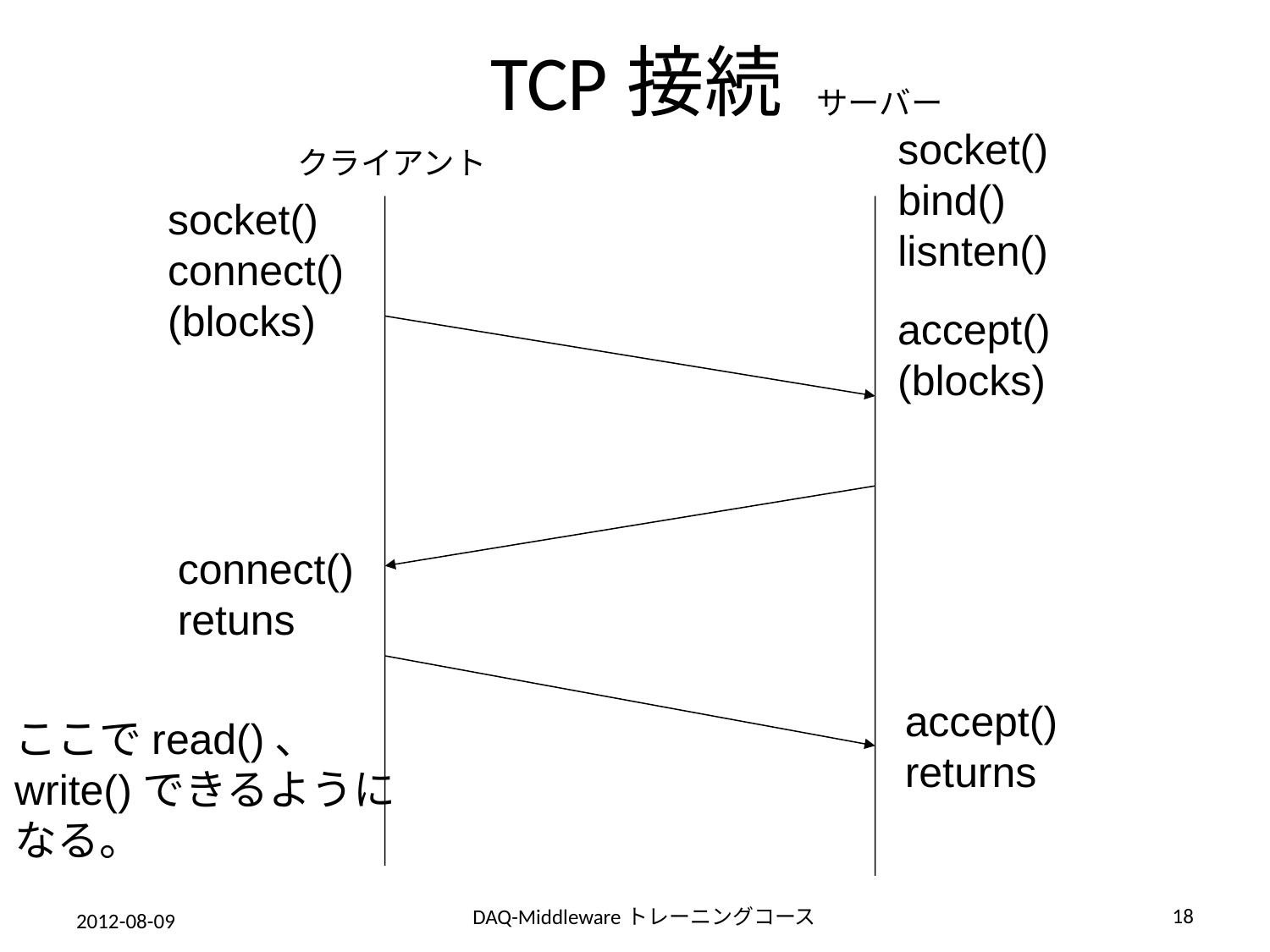

# TCP接続
サーバー
socket()
bind()
lisnten()
クライアント
socket()
connect()
(blocks)

accept()
(blocks)

connect()
retuns

accept()
returns
ここでread()、
write()できるように
なる。
18
DAQ-Middlewareトレーニングコース
2012-08-09